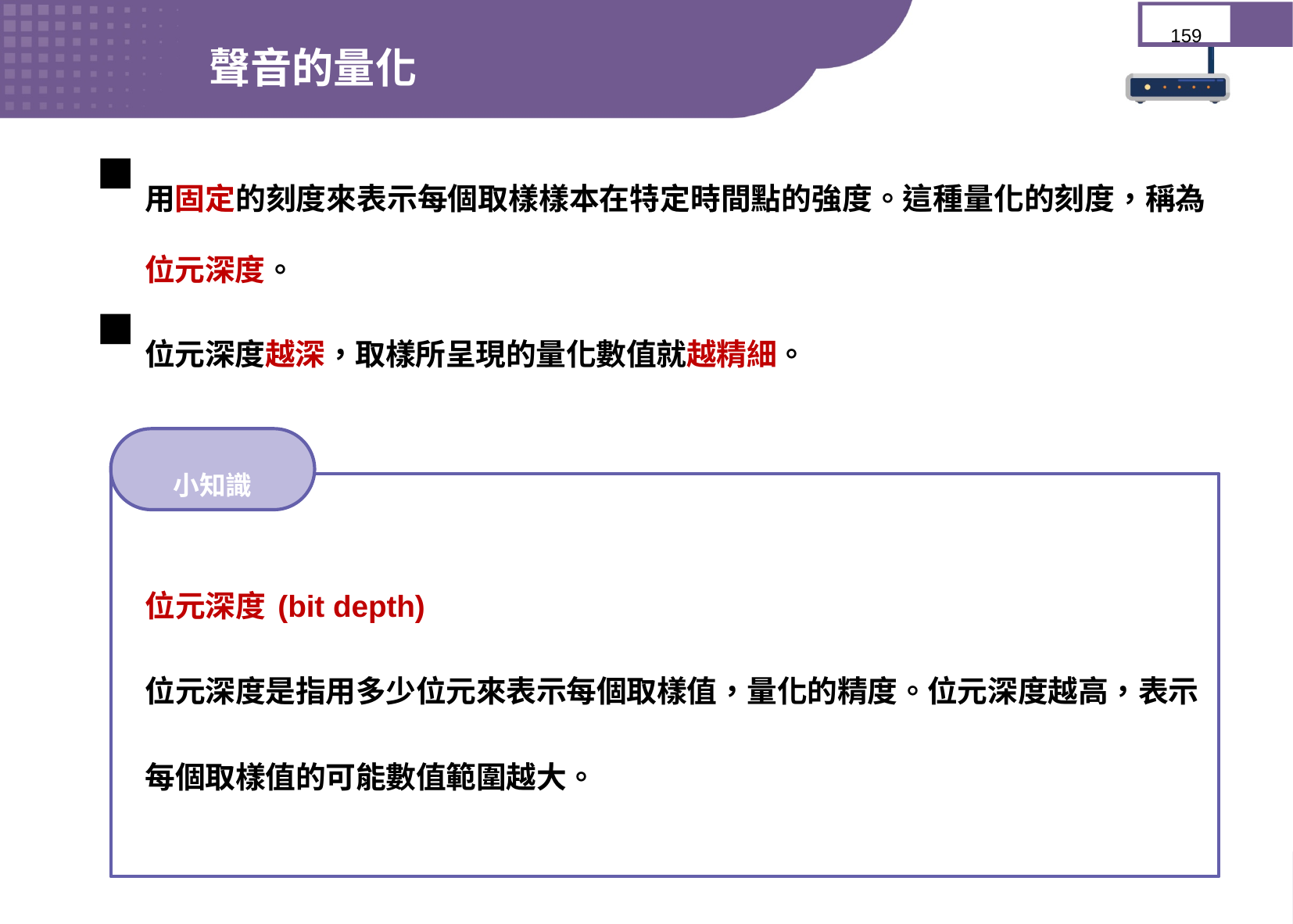

聲音的量化

159
用固定的刻度來表示每個取樣樣本在特定時間點的強度。這種量化的刻度，稱為位元深度。
位元深度越深，取樣所呈現的量化數值就越精細。

小知識

位元深度(bit depth)
位元深度是指用多少位元來表示每個取樣值，量化的精度。位元深度越高，表示每個取樣值的可能數值範圍越大。